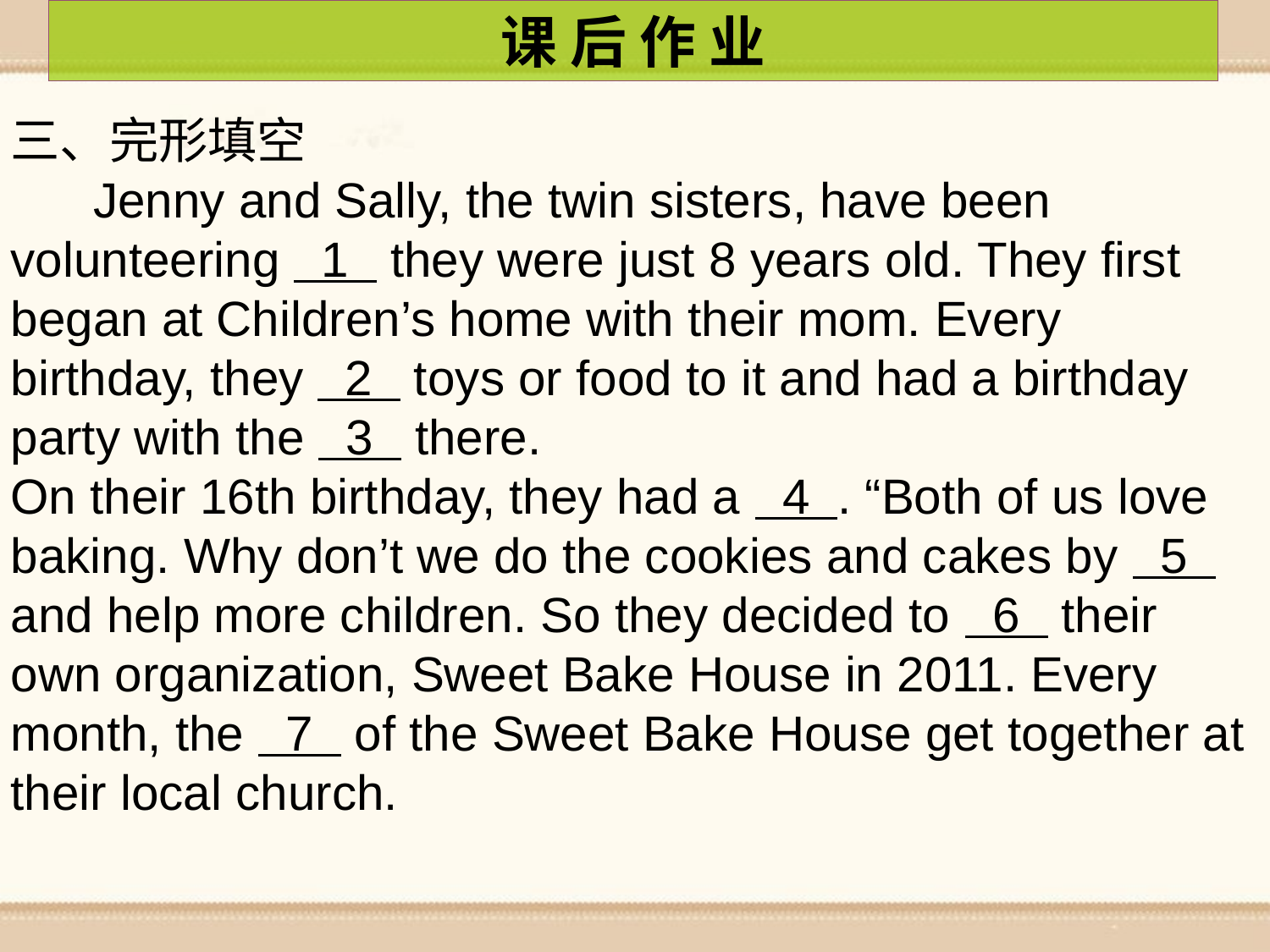

课 后 作 业
三、完形填空
      Jenny and Sally, the twin sisters, have been volunteering   1   they were just 8 years old. They first began at Children’s home with their mom. Every birthday, they   2   toys or food to it and had a birthday party with the   3   there.
On their 16th birthday, they had a   4  . “Both of us love baking. Why don’t we do the cookies and cakes by   5   and help more children. So they decided to   6   their own organization, Sweet Bake House in 2011. Every month, the   7   of the Sweet Bake House get together at their local church.